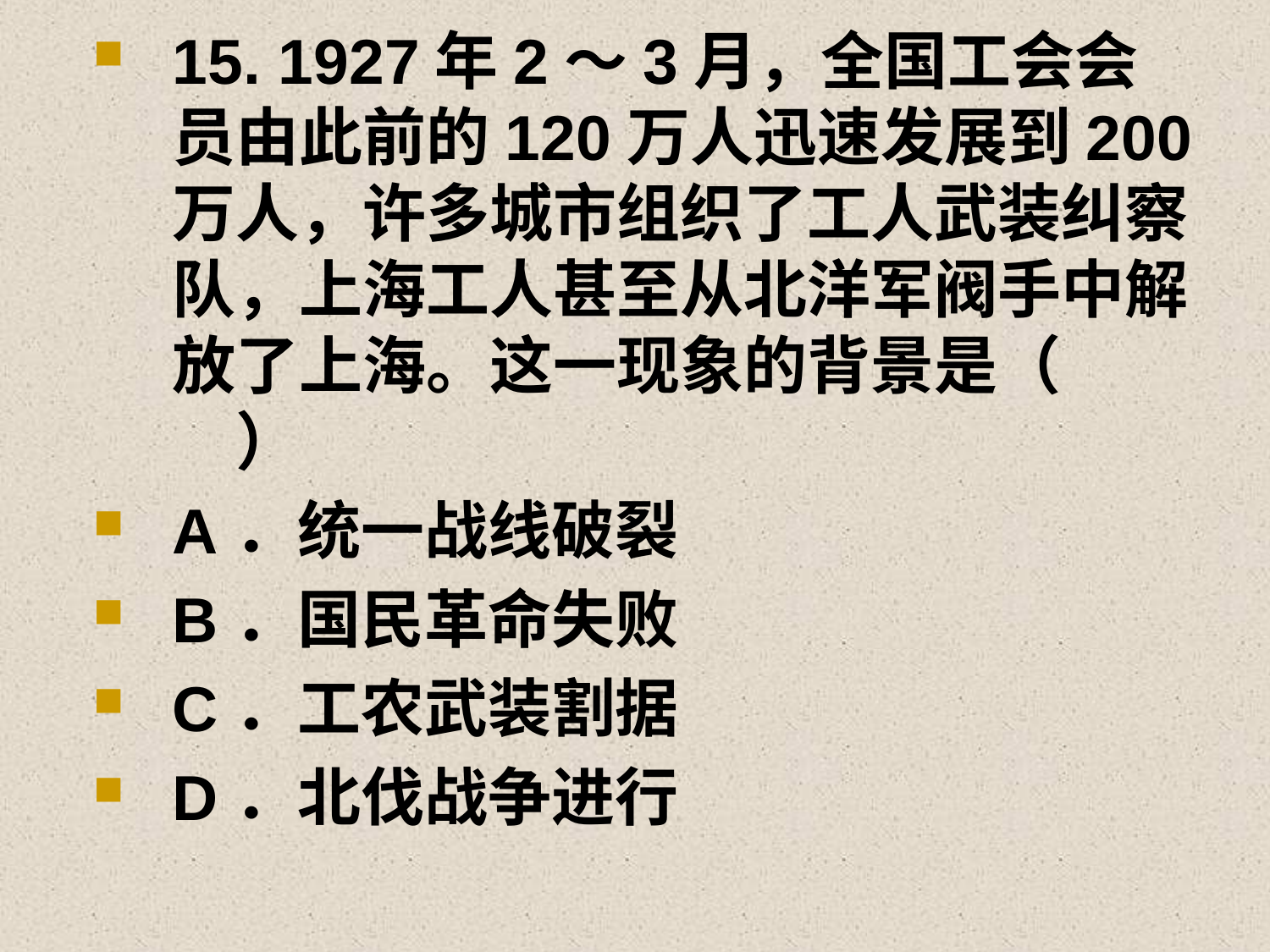

15. 1927年2～3月，全国工会会员由此前的120万人迅速发展到200万人，许多城市组织了工人武装纠察队，上海工人甚至从北洋军阀手中解放了上海。这一现象的背景是（　　）
A．统一战线破裂
B．国民革命失败
C．工农武装割据
D．北伐战争进行
#